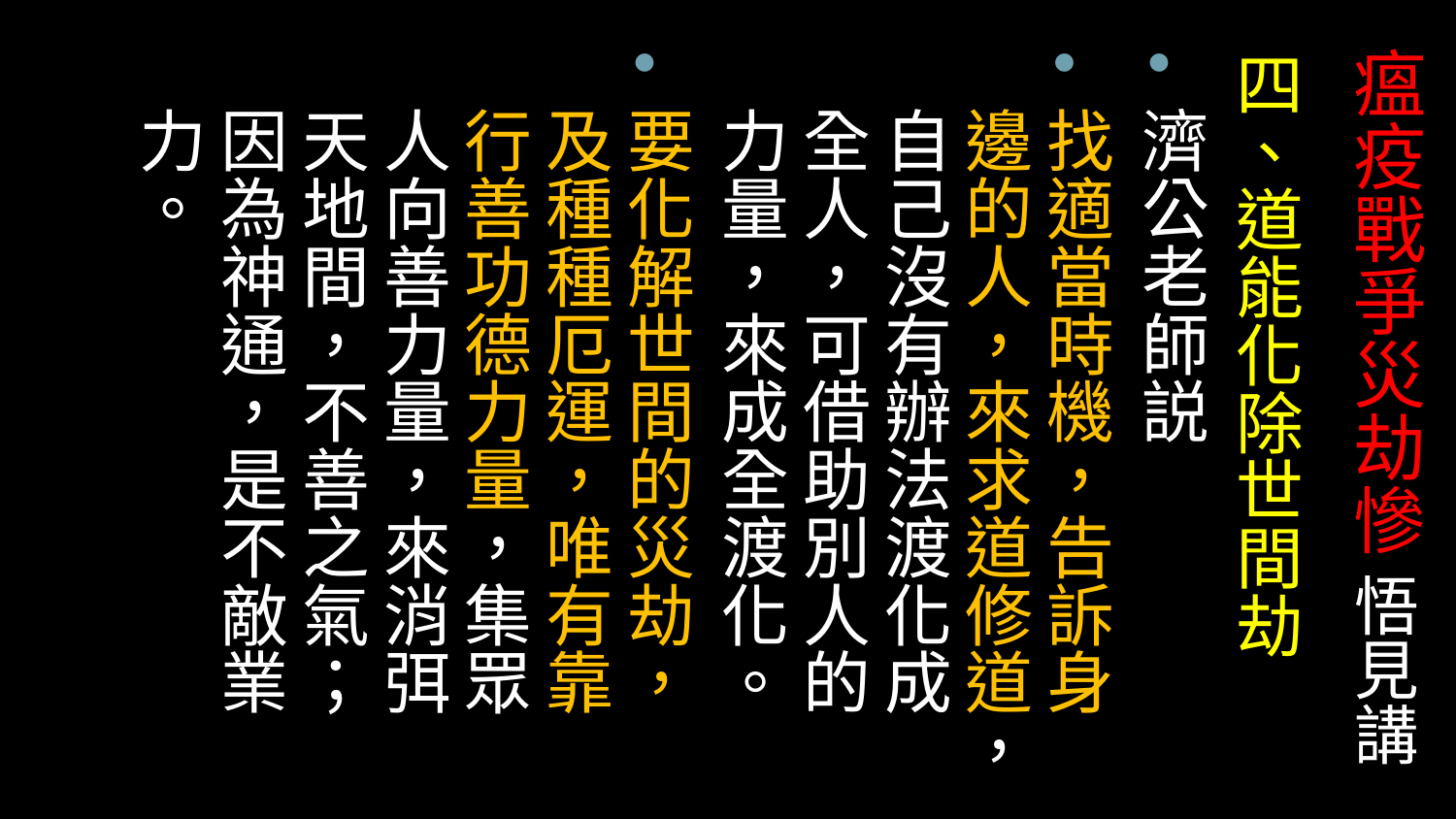

# 瘟疫戰爭災劫慘 悟見講
四、道能化除世間劫
濟公老師説
找適當時機，告訴身邊的人，來求道修道，自己沒有辦法渡化成全人，可借助別人的力量，來成全渡化。
要化解世間的災劫，及種種厄運，唯有靠行善功德力量，集眾人向善力量，來消弭天地間，不善之氣；因為神通，是不敵業力。